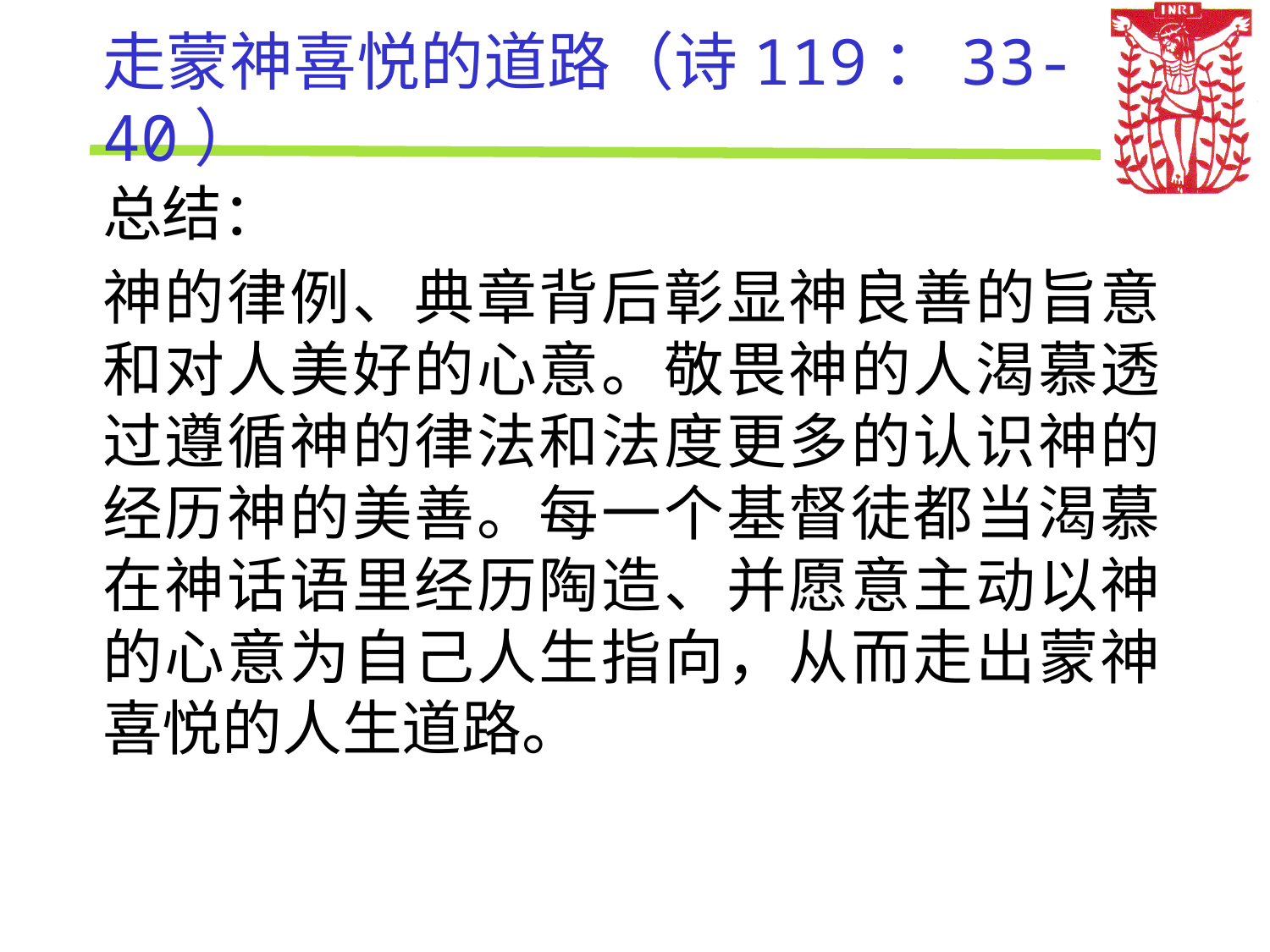

# 走蒙神喜悦的道路（诗119：33-40）
总结：
神的律例、典章背后彰显神良善的旨意和对人美好的心意。敬畏神的人渴慕透过遵循神的律法和法度更多的认识神的经历神的美善。每一个基督徒都当渴慕在神话语里经历陶造、并愿意主动以神的心意为自己人生指向，从而走出蒙神喜悦的人生道路。